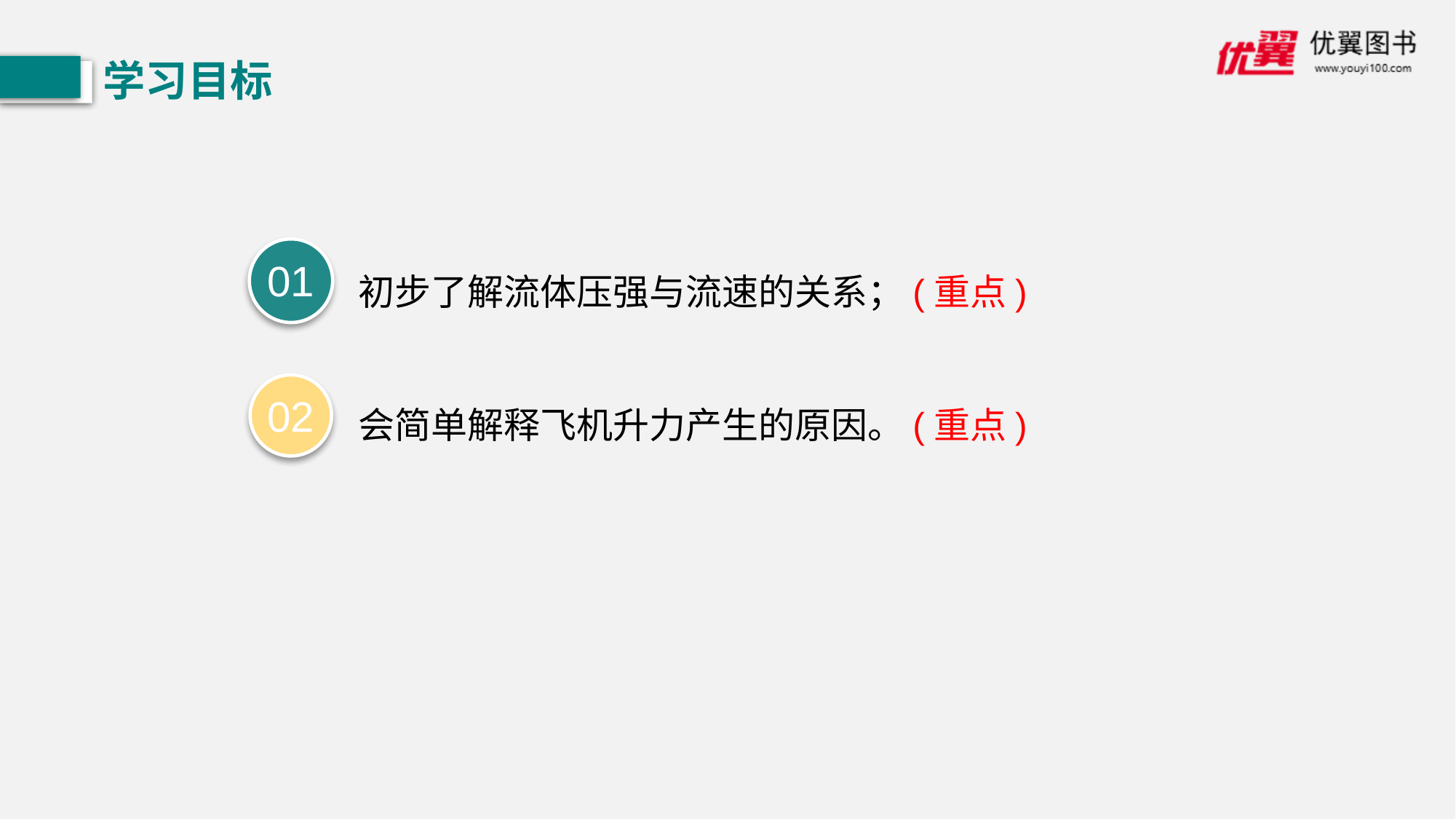

学习目标

01
初步了解流体压强与流速的关系；(重点)

02
会简单解释飞机升力产生的原因。(重点)